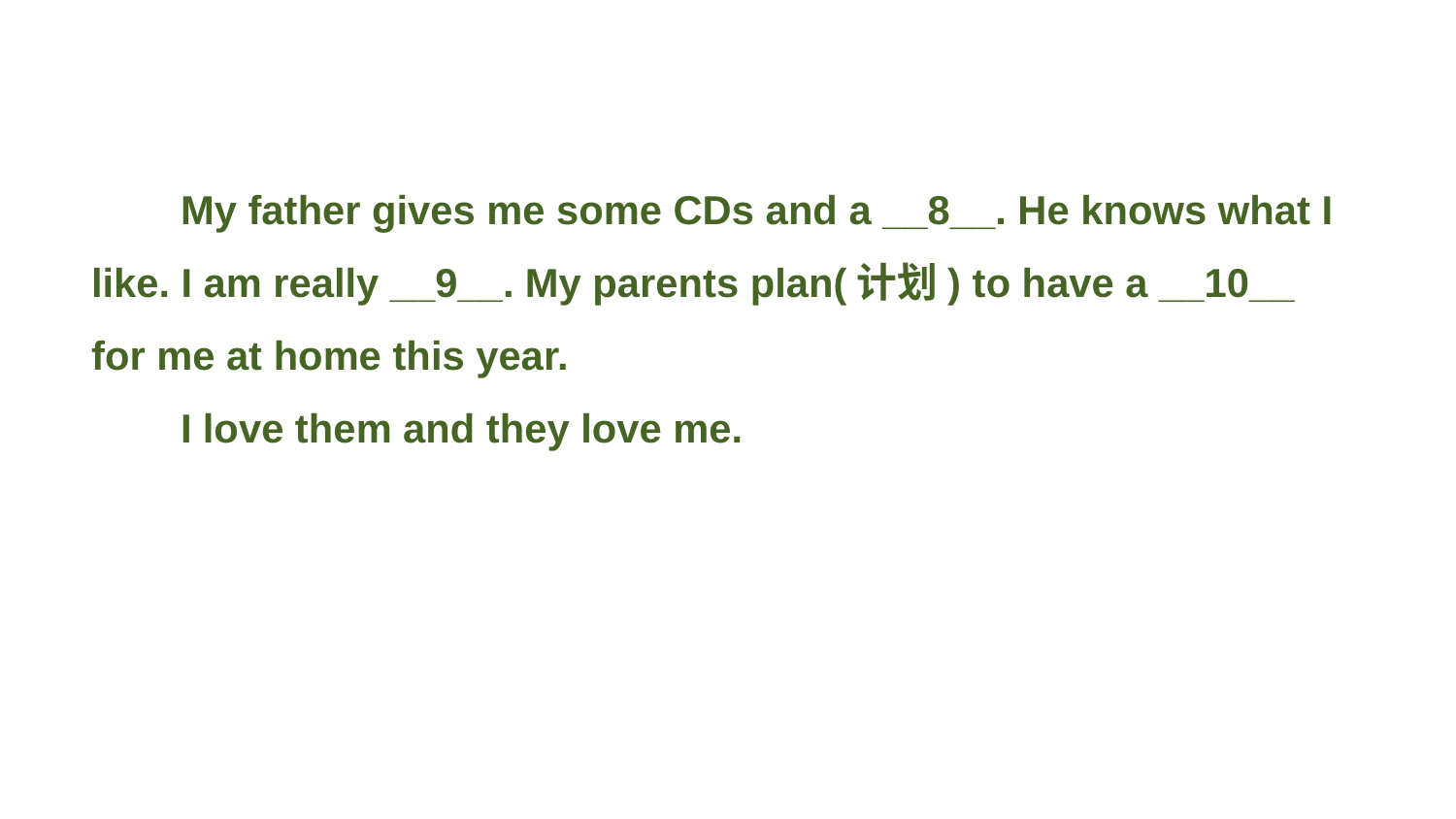

My father gives me some CDs and a __8__. He knows what I
like. I am really __9__. My parents plan(计划) to have a __10__
for me at home this year.
        I love them and they love me.